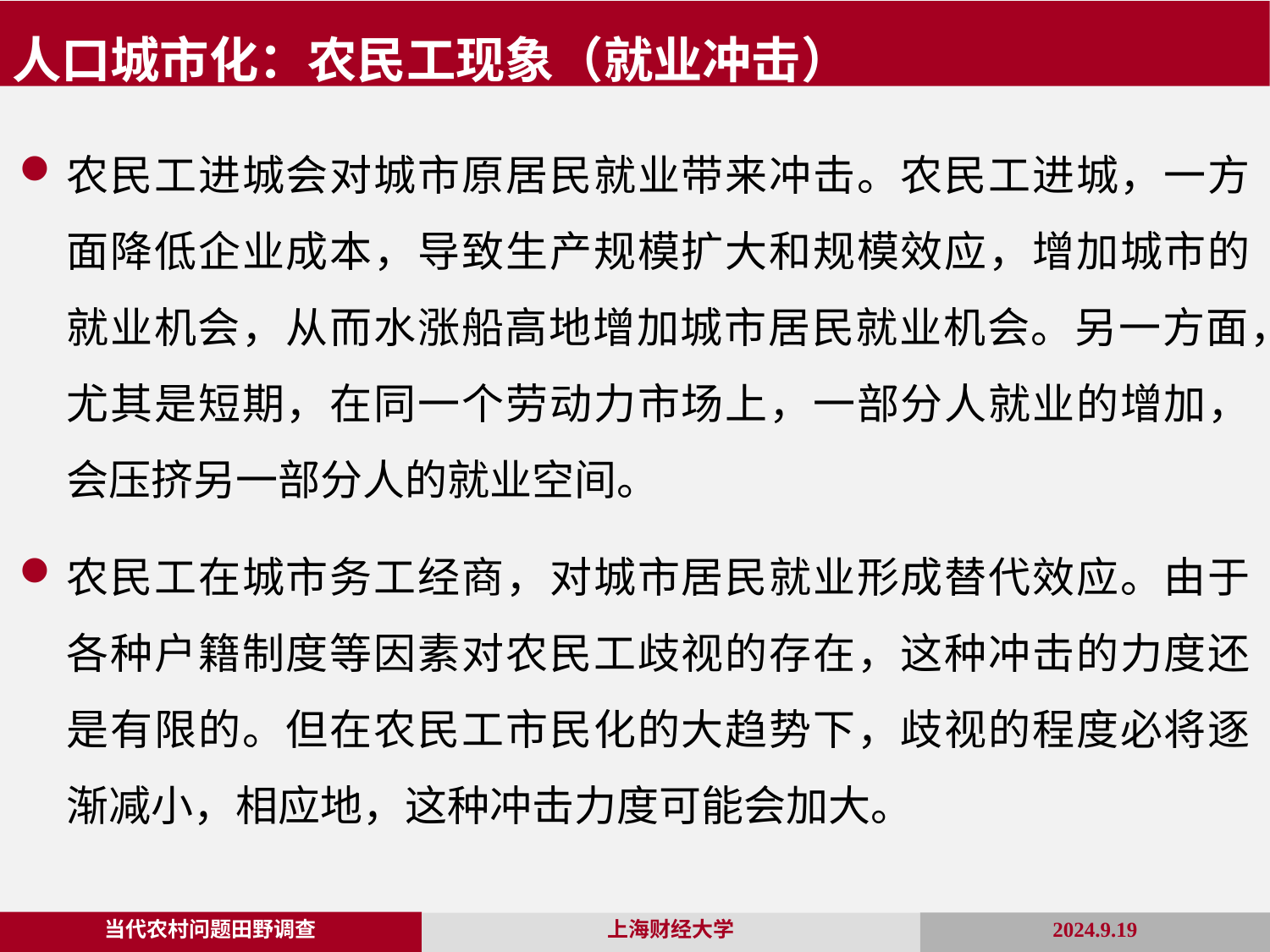

人口城市化：农民工现象（就业冲击）
农民工进城会对城市原居民就业带来冲击。农民工进城，一方面降低企业成本，导致生产规模扩大和规模效应，增加城市的就业机会，从而水涨船高地增加城市居民就业机会。另一方面，尤其是短期，在同一个劳动力市场上，一部分人就业的增加，会压挤另一部分人的就业空间。
农民工在城市务工经商，对城市居民就业形成替代效应。由于各种户籍制度等因素对农民工歧视的存在，这种冲击的力度还是有限的。但在农民工市民化的大趋势下，歧视的程度必将逐渐减小，相应地，这种冲击力度可能会加大。
当代农村问题田野调查
2024.9.19
上海财经大学